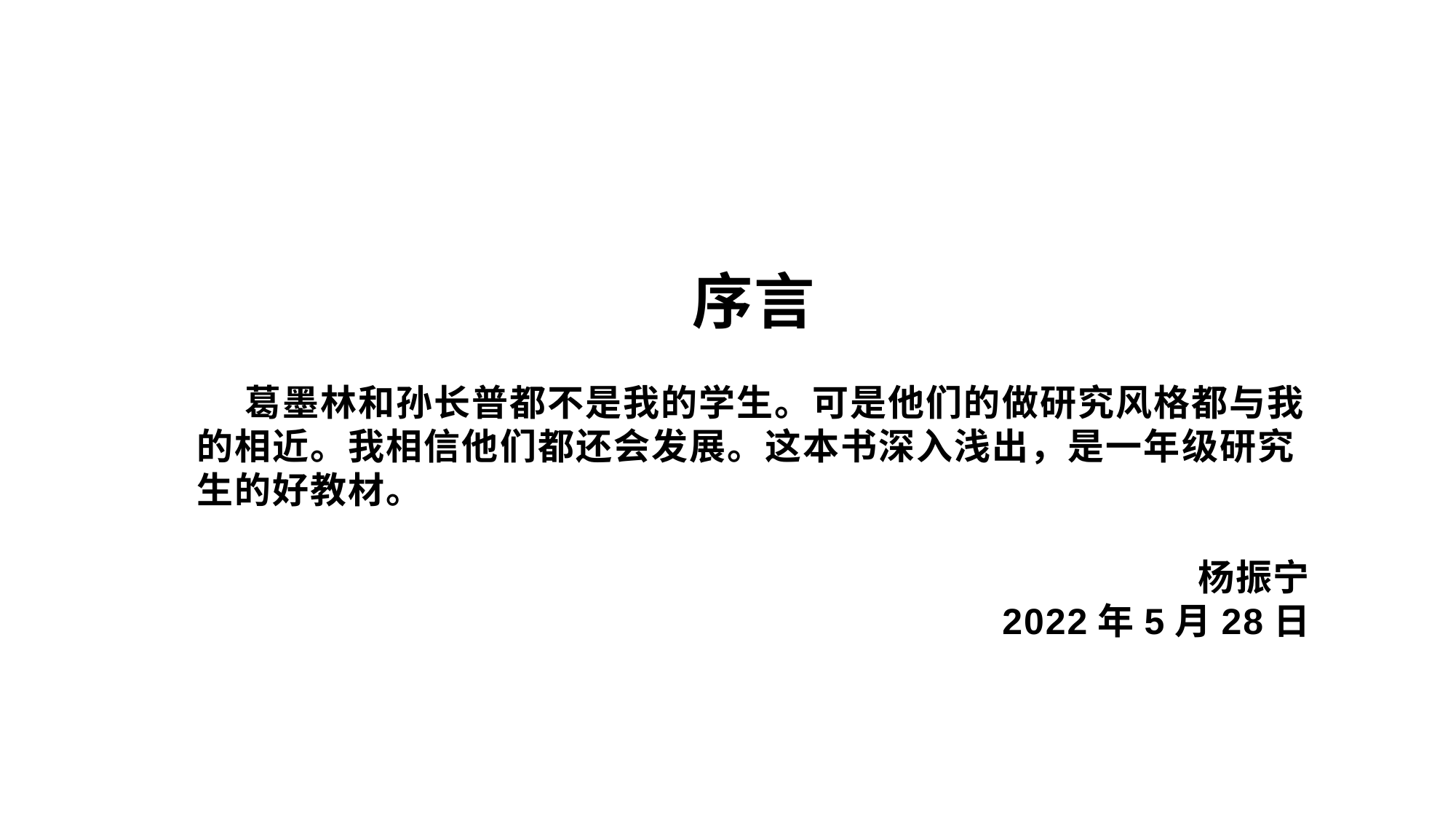

11
序言

    葛墨林和孙长普都不是我的学生。可是他们的做研究风格都与我的相近。我相信他们都还会发展。这本书深入浅出，是一年级研究生的好教材。

杨振宁
2022年5月28日